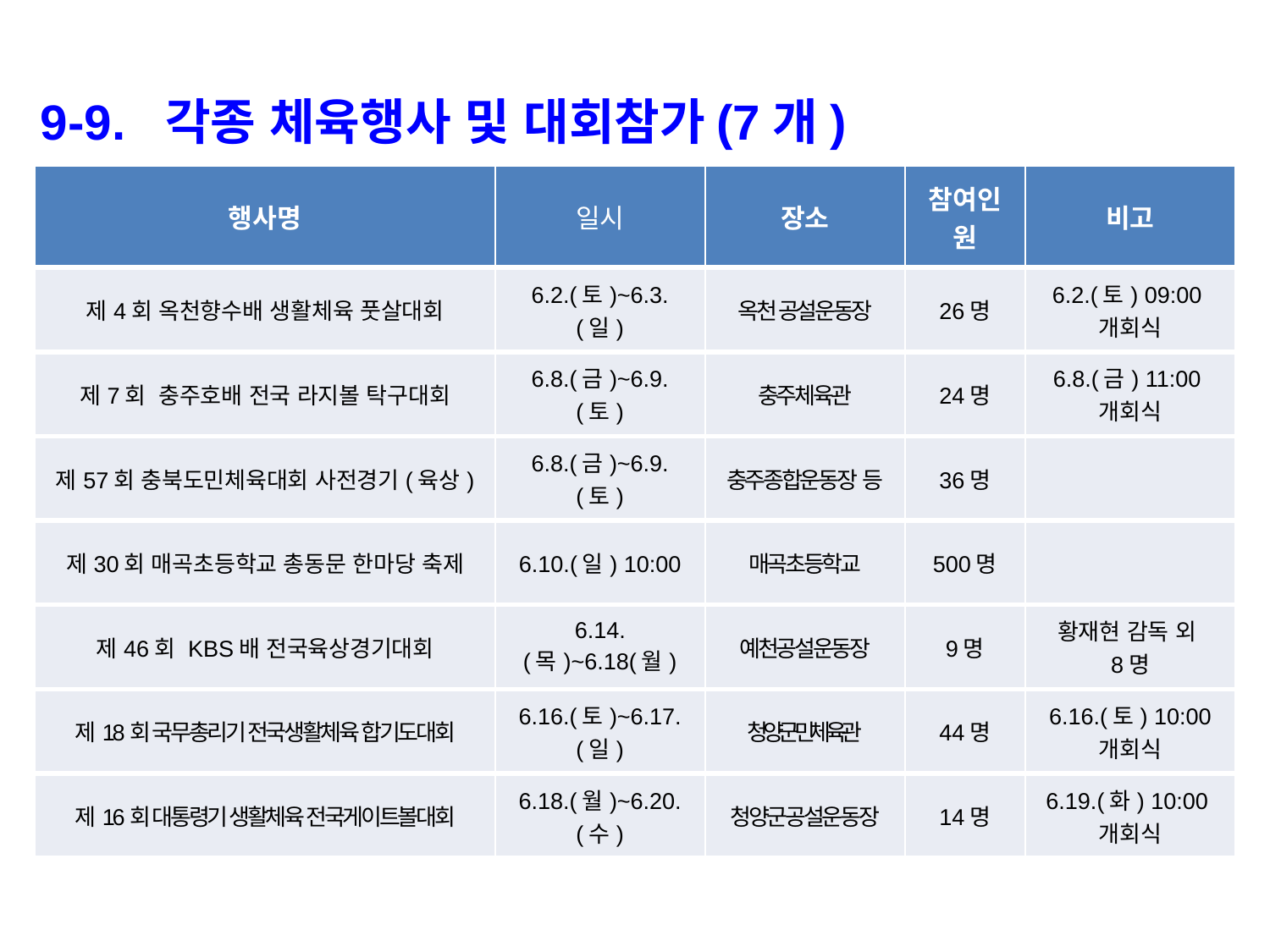

9-9.  각종 체육행사 및 대회참가(7개)

| 행사명 | 일시 | 장소 | 참여인원 | 비고 |
| --- | --- | --- | --- | --- |
| 제4회 옥천향수배 생활체육 풋살대회 | 6.2.(토)~6.3.(일) | 옥천 공설운동장 | 26명 | 6.2.(토) 09:00 개회식 |
| 제7회 충주호배 전국 라지볼 탁구대회 | 6.8.(금)~6.9.(토) | 충주체육관 | 24명 | 6.8.(금) 11:00 개회식 |
| 제57회 충북도민체육대회 사전경기(육상) | 6.8.(금)~6.9.(토) | 충주종합운동장 등 | 36명 |  |
| 제30회 매곡초등학교 총동문 한마당 축제 | 6.10.(일) 10:00 | 매곡초등학교 | 500명 |  |
| 제46회 KBS배 전국육상경기대회 | 6.14.(목)~6.18(월) | 예천공설운동장 | 9명 | 황재현 감독 외 8명 |
| 제18회 국무총리기 전국생활체육 합기도대회 | 6.16.(토)~6.17.(일) | 청양군민체육관 | 44명 | 6.16.(토) 10:00 개회식 |
| 제16회 대통령기 생활체육 전국게이트볼대회 | 6.18.(월)~6.20.(수) | 청양군공설운동장 | 14명 | 6.19.(화) 10:00 개회식 |